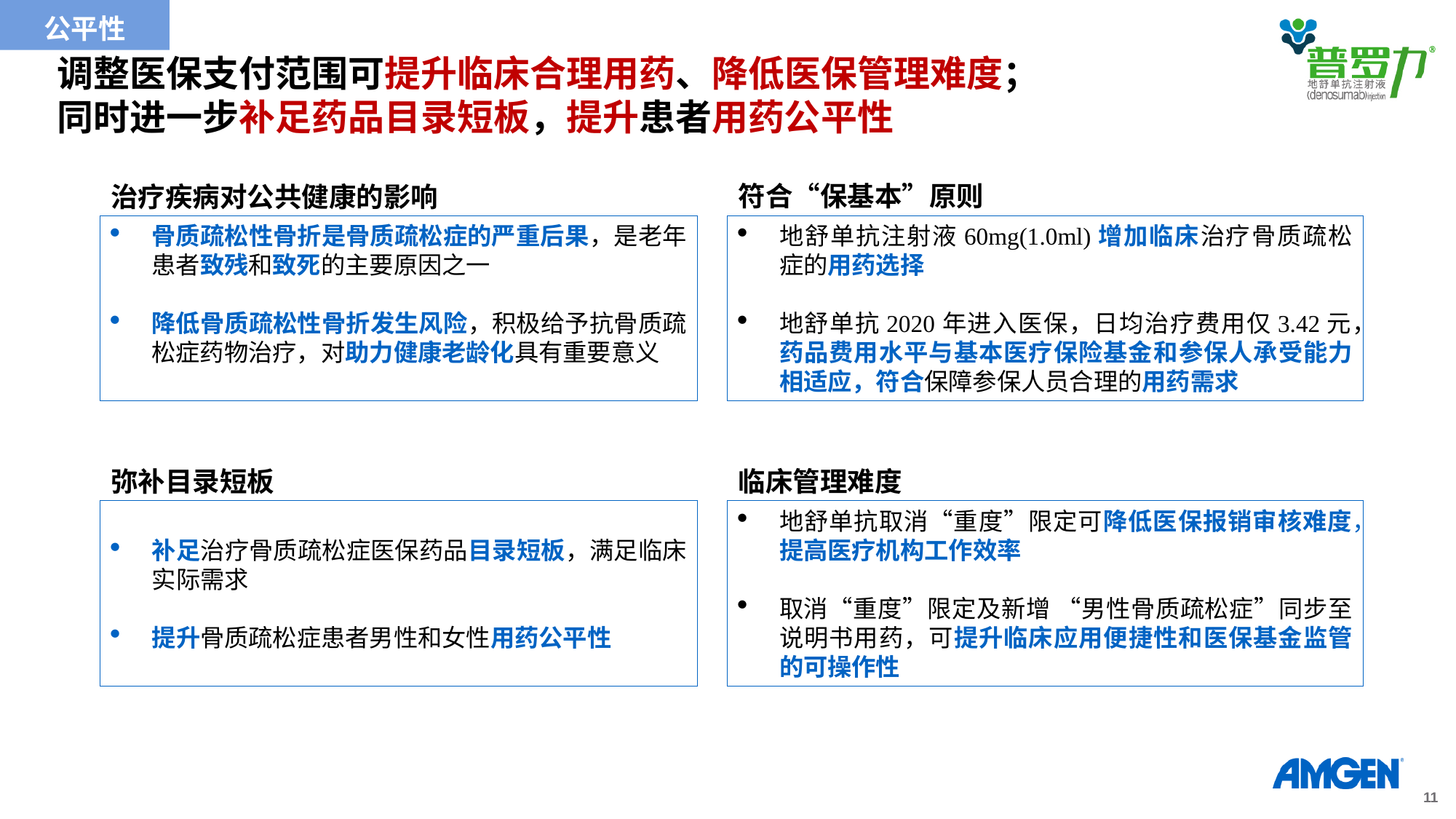

公平性
调整医保支付范围可提升临床合理用药、降低医保管理难度；
同时进一步补足药品目录短板，提升患者用药公平性
符合“保基本”原则
治疗疾病对公共健康的影响
骨质疏松性骨折是骨质疏松症的严重后果，是老年患者致残和致死的主要原因之一

降低骨质疏松性骨折发生风险，积极给予抗骨质疏松症药物治疗，对助力健康老龄化具有重要意义

地舒单抗注射液60mg(1.0ml)增加临床治疗骨质疏松症的用药选择

地舒单抗2020年进入医保，日均治疗费用仅3.42元，药品费用水平与基本医疗保险基金和参保人承受能力相适应，符合保障参保人员合理的用药需求
弥补目录短板
临床管理难度

补足治疗骨质疏松症医保药品目录短板，满足临床实际需求

提升骨质疏松症患者男性和女性用药公平性

地舒单抗取消“重度”限定可降低医保报销审核难度，提高医疗机构工作效率

取消“重度”限定及新增 “男性骨质疏松症”同步至说明书用药，可提升临床应用便捷性和医保基金监管的可操作性